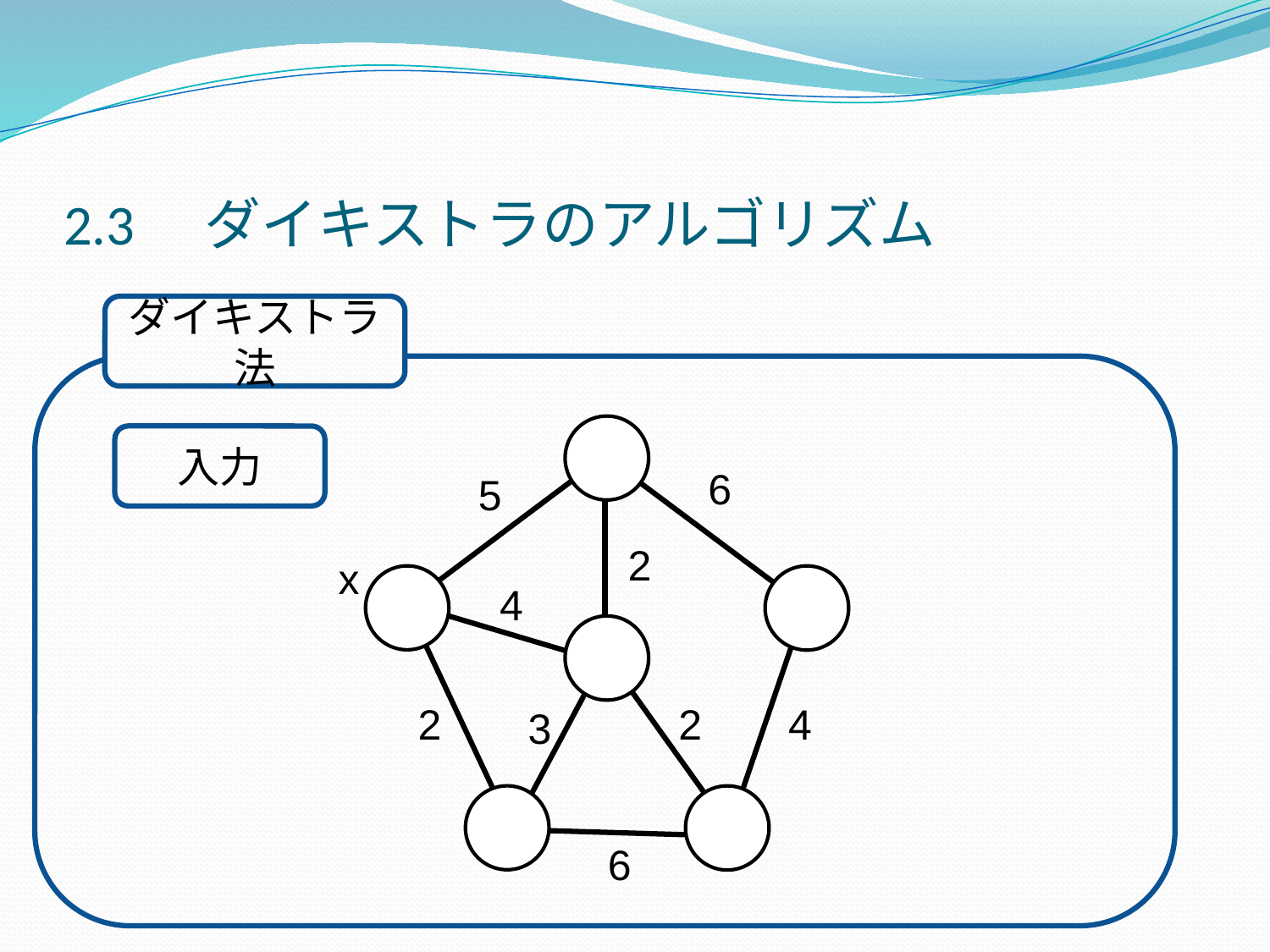

# 2.3　ダイキストラのアルゴリズム

ダイキストラ法

入力
6
5
2
x

4

2
2
4
3

6